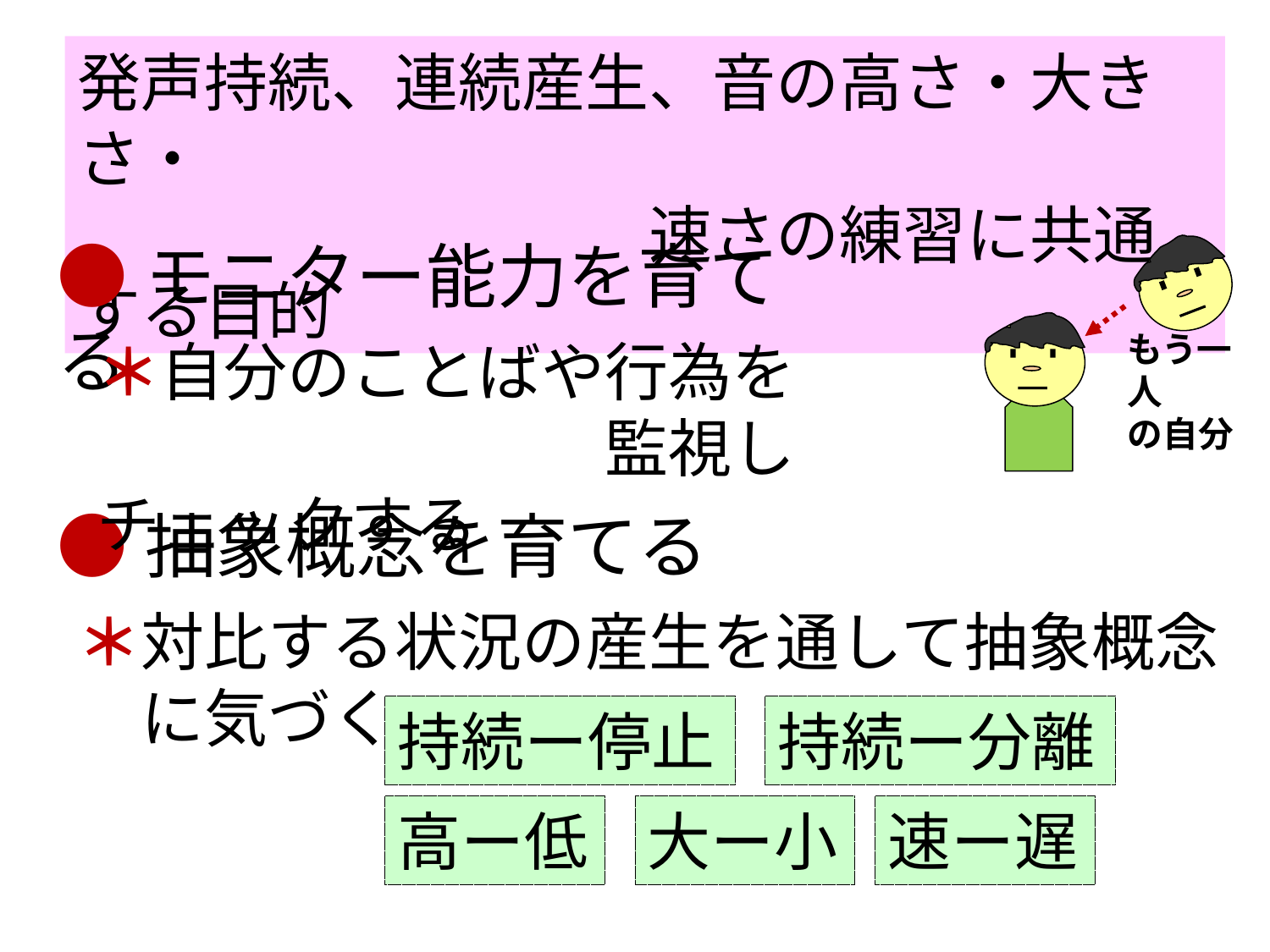

発声持続、連続産生、音の高さ・大きさ・
　　　　　　　　　速さの練習に共通する目的
●モニター能力を育てる

もう一人
の自分
＊自分のことばや行為を
　　　　　　　　監視しチェックする

●抽象概念を育てる
＊対比する状況の産生を通して抽象概念
　に気づく
持続ー停止
持続ー分離
高ー低
大ー小
速ー遅